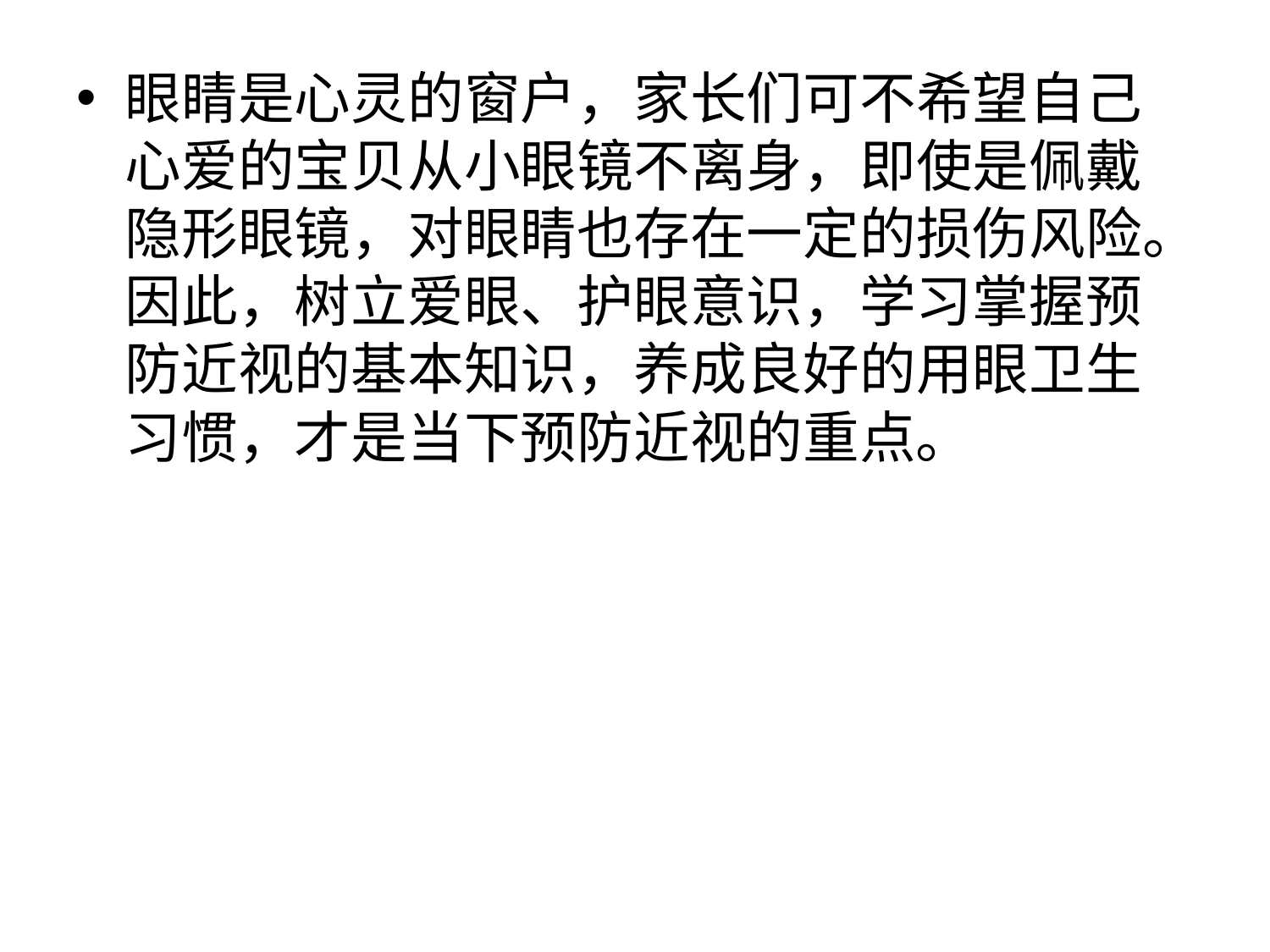

眼睛是心灵的窗户，家长们可不希望自己心爱的宝贝从小眼镜不离身，即使是佩戴隐形眼镜，对眼睛也存在一定的损伤风险。因此，树立爱眼、护眼意识，学习掌握预防近视的基本知识，养成良好的用眼卫生习惯，才是当下预防近视的重点。